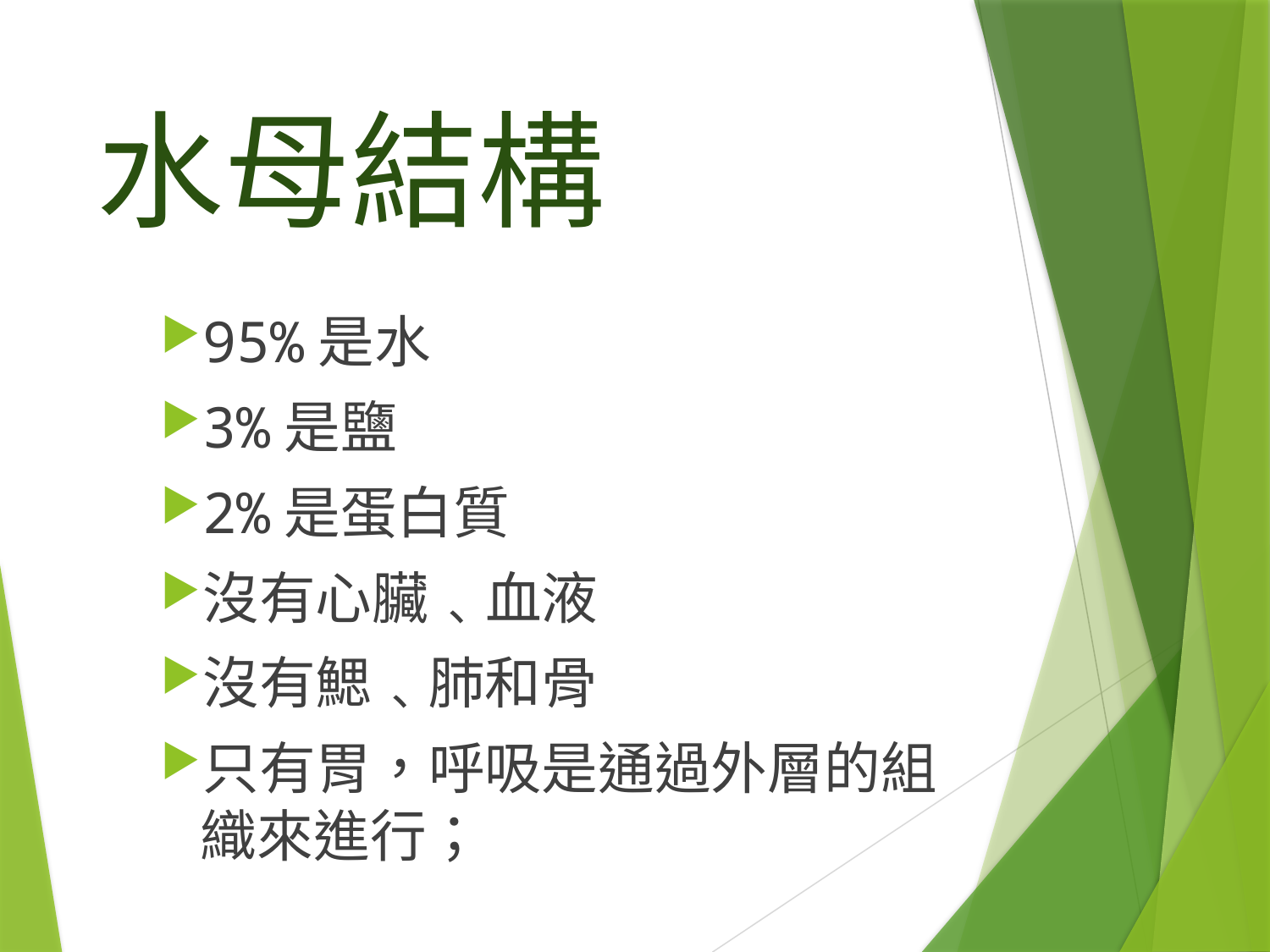

# 水母結構
95%是水
3%是鹽
2%是蛋白質
沒有心臟﹑血液
沒有鰓﹑肺和骨
只有胃，呼吸是通過外層的組織來進行；